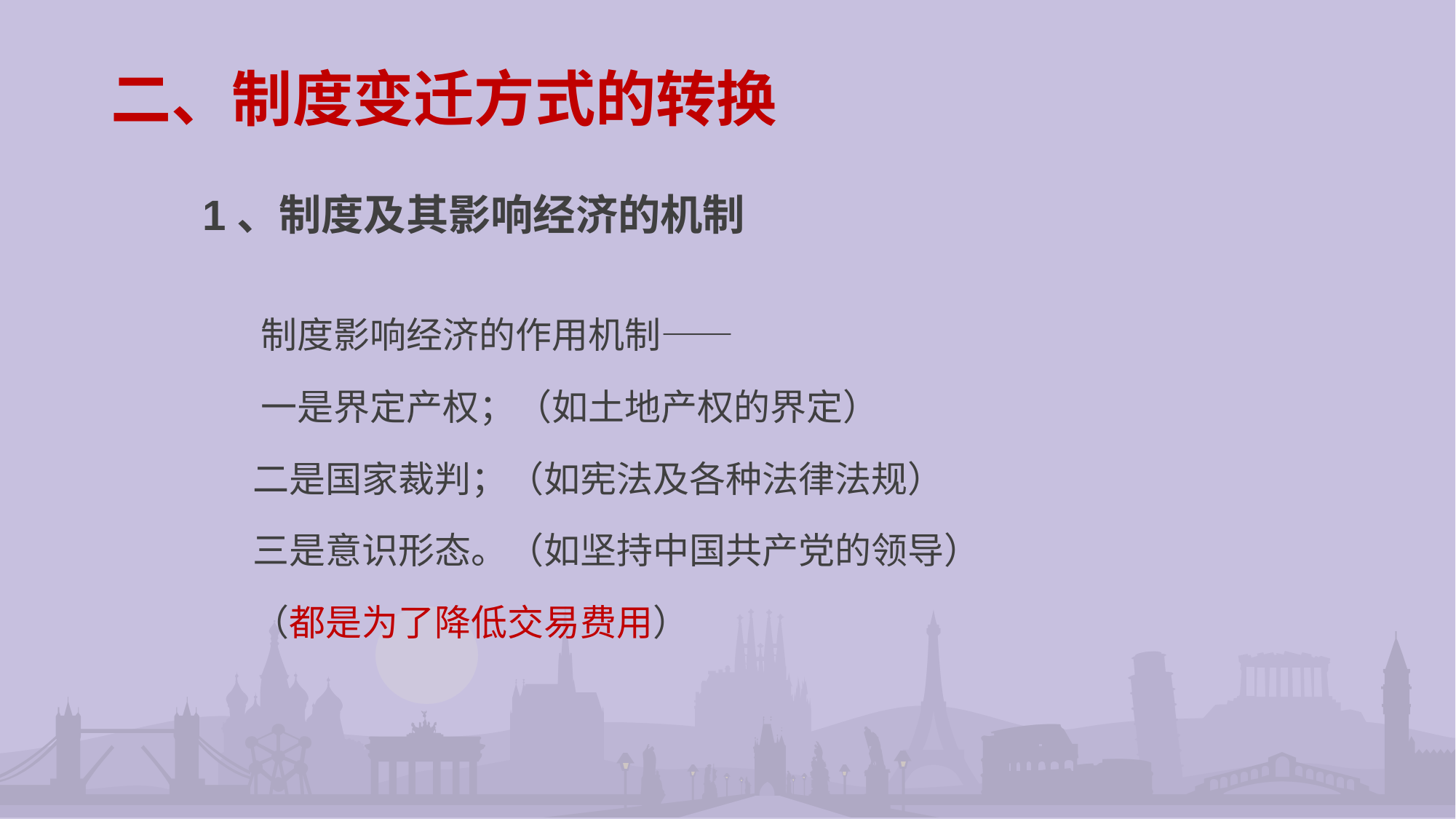

# 二、制度变迁方式的转换
1、制度及其影响经济的机制

      制度影响经济的作用机制——
      一是界定产权；（如土地产权的界定）
     二是国家裁判；（如宪法及各种法律法规）
     三是意识形态。（如坚持中国共产党的领导）
     （都是为了降低交易费用）